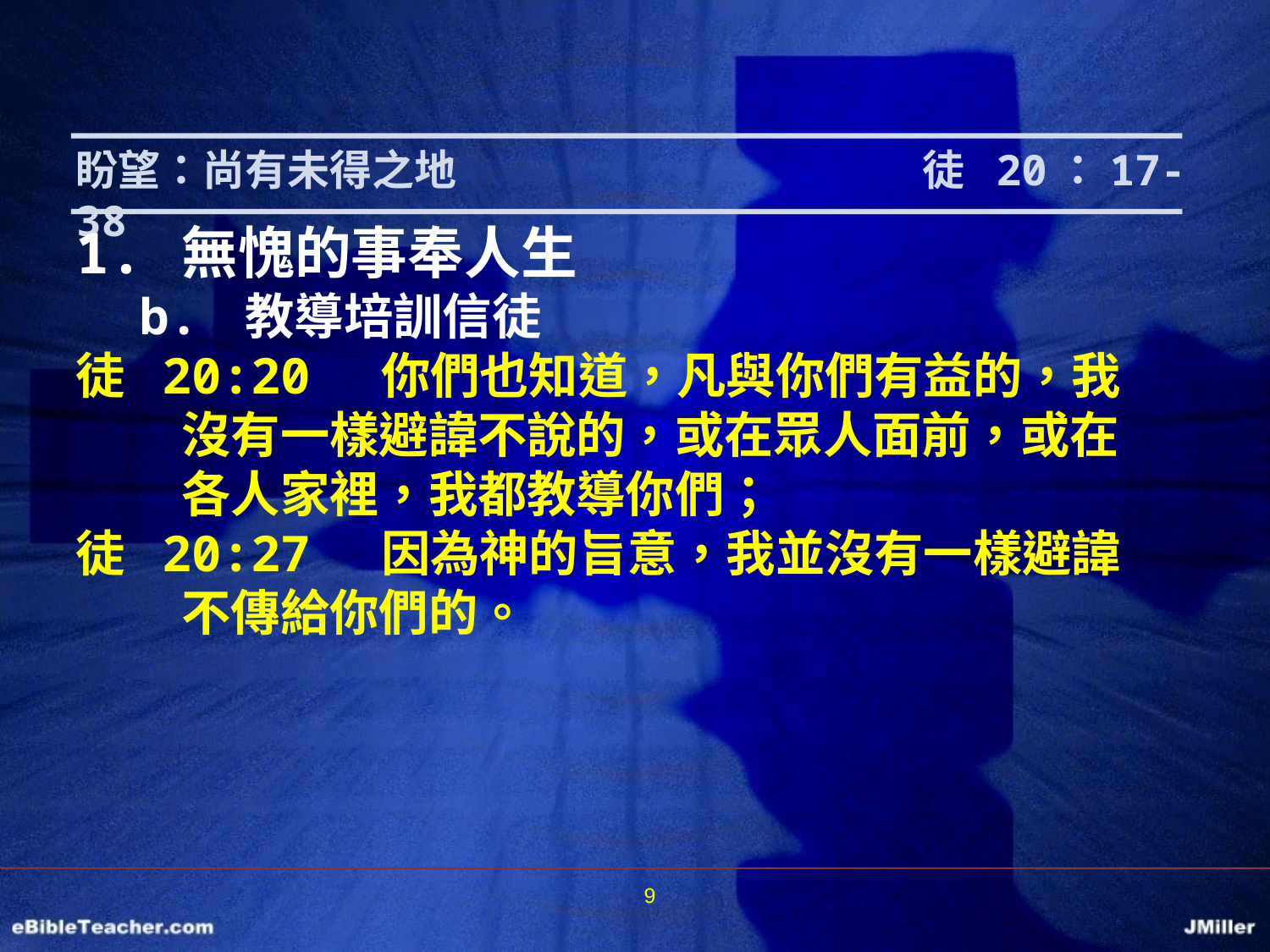

盼望：尚有未得之地			    徒 20：17-38
1.	無愧的事奉人生
b.	教導培訓信徒
徒 20:20  你們也知道，凡與你們有益的，我沒有一樣避諱不說的，或在眾人面前，或在各人家裡，我都教導你們；
徒 20:27  因為神的旨意，我並沒有一樣避諱不傳給你們的。